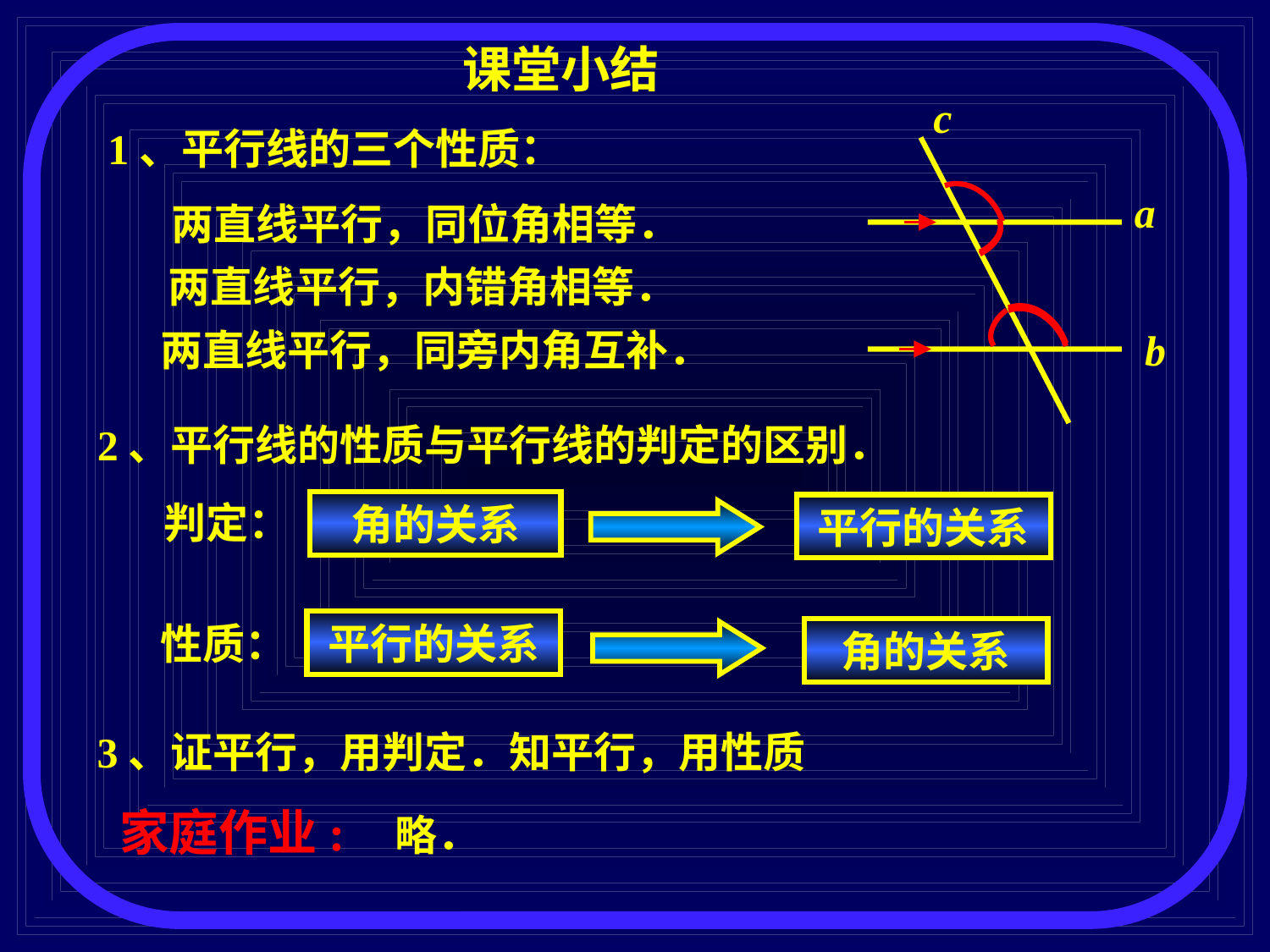

课堂小结
c

a
b
1、平行线的三个性质：

两直线平行，同位角相等．

两直线平行，内错角相等．
两直线平行，同旁内角互补．
2、平行线的性质与平行线的判定的区别．
判定：
角的关系
平行的关系

性质：
平行的关系
角的关系

3、证平行，用判定．知平行，用性质
 家庭作业:   略．